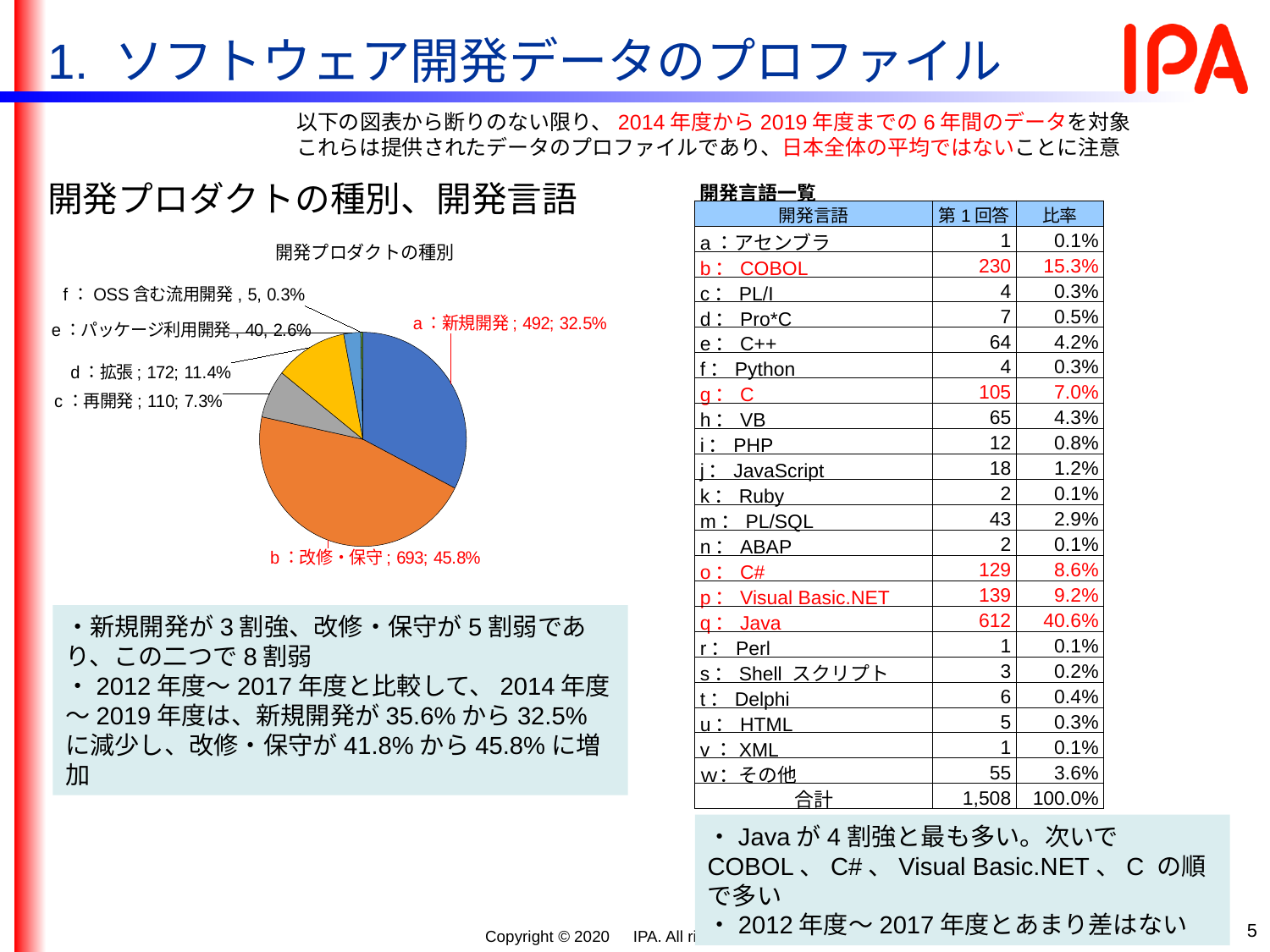

# 1. ソフトウェア開発データのプロファイル
以下の図表から断りのない限り、2014年度から2019年度までの6年間のデータを対象
これらは提供されたデータのプロファイルであり、日本全体の平均ではないことに注意
開発プロダクトの種別、開発言語
| 開発言語一覧 |  |  |
| --- | --- | --- |
| 開発言語 | 第1回答 | 比率 |
| a：アセンブラ | 1 | 0.1% |
| b：COBOL | 230 | 15.3% |
| c：PL/I | 4 | 0.3% |
| d：Pro\*C | 7 | 0.5% |
| e：C++ | 64 | 4.2% |
| f：Python | 4 | 0.3% |
| g：C | 105 | 7.0% |
| h：VB | 65 | 4.3% |
| i：PHP | 12 | 0.8% |
| j：JavaScript | 18 | 1.2% |
| k：Ruby | 2 | 0.1% |
| m：PL/SQL | 43 | 2.9% |
| n：ABAP | 2 | 0.1% |
| o：C# | 129 | 8.6% |
| p：Visual Basic.NET | 139 | 9.2% |
| q：Java | 612 | 40.6% |
| r：Perl | 1 | 0.1% |
| s：Shell スクリプト | 3 | 0.2% |
| t：Delphi | 6 | 0.4% |
| u：HTML | 5 | 0.3% |
| v：XML | 1 | 0.1% |
| ｗ：その他 | 55 | 3.6% |
| 合計 | 1,508 | 100.0% |

### Chart: 開発プロダクトの種別

| Category |  |
|---|---|
| a：新規開発 | 492.0 |
| b：改修・保守 | 693.0 |
| c：再開発 | 110.0 |
| d：拡張 | 172.0 |
| e：パッケージ利用開発 | 40.0 |
| f：OSS含む流用開発 | 5.0 |

### Chart: 開発プロジェクトの種別

| Category |
|---|
・新規開発が3割強、改修・保守が5割弱であり、この二つで8割弱
・2012年度～2017年度と比較して、2014年度～2019年度は、新規開発が35.6%から32.5%に減少し、改修・保守が41.8%から45.8%に増加
・Javaが4割強と最も多い。次いで COBOL、C#、Visual Basic.NET、C の順で多い
・2012年度～2017年度とあまり差はない
5